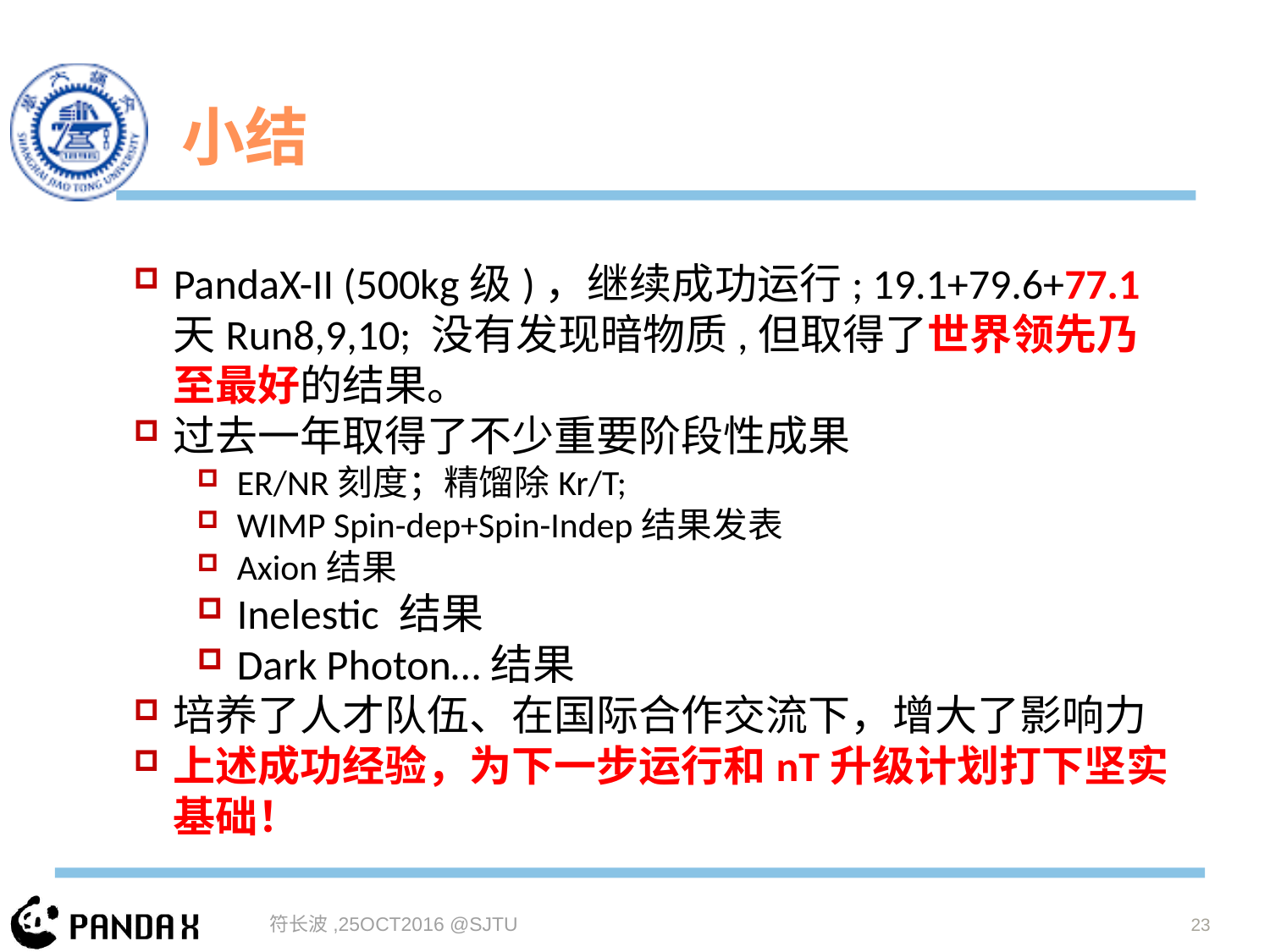

# 小结

PandaX-II (500kg级)，继续成功运行; 19.1+79.6+77.1天Run8,9,10; 没有发现暗物质,但取得了世界领先乃至最好的结果。
过去一年取得了不少重要阶段性成果
ER/NR刻度；精馏除Kr/T;
WIMP Spin-dep+Spin-Indep结果发表
Axion结果
Inelestic 结果
Dark Photon…结果
培养了人才队伍、在国际合作交流下，增大了影响力
上述成功经验，为下一步运行和nT升级计划打下坚实基础！

23
符长波,25OCT2016 @SJTU